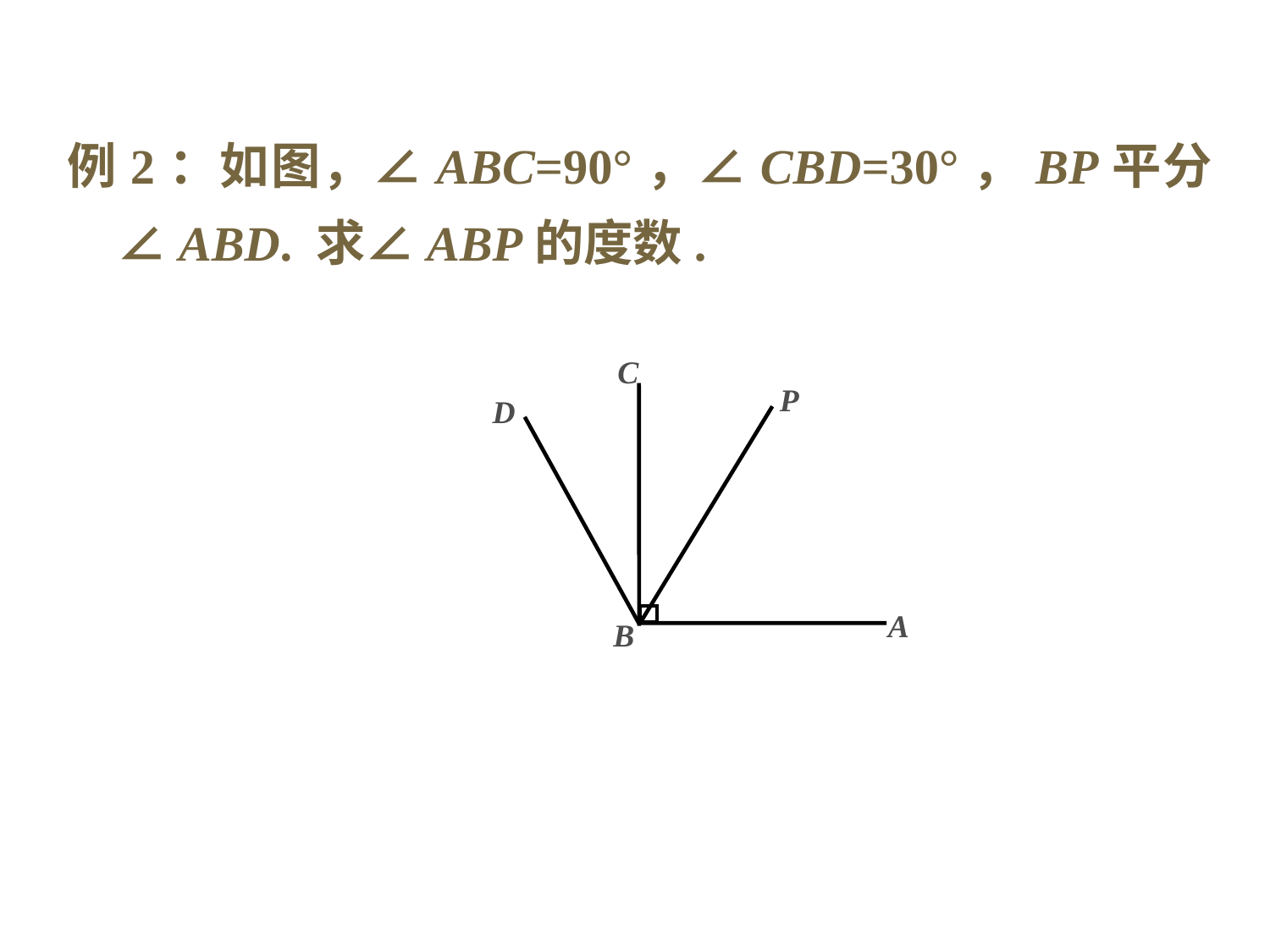

例2：如图，∠ABC=90°，∠CBD=30°，BP平分∠ABD. 求∠ABP的度数.
C
 P

D

 A

B